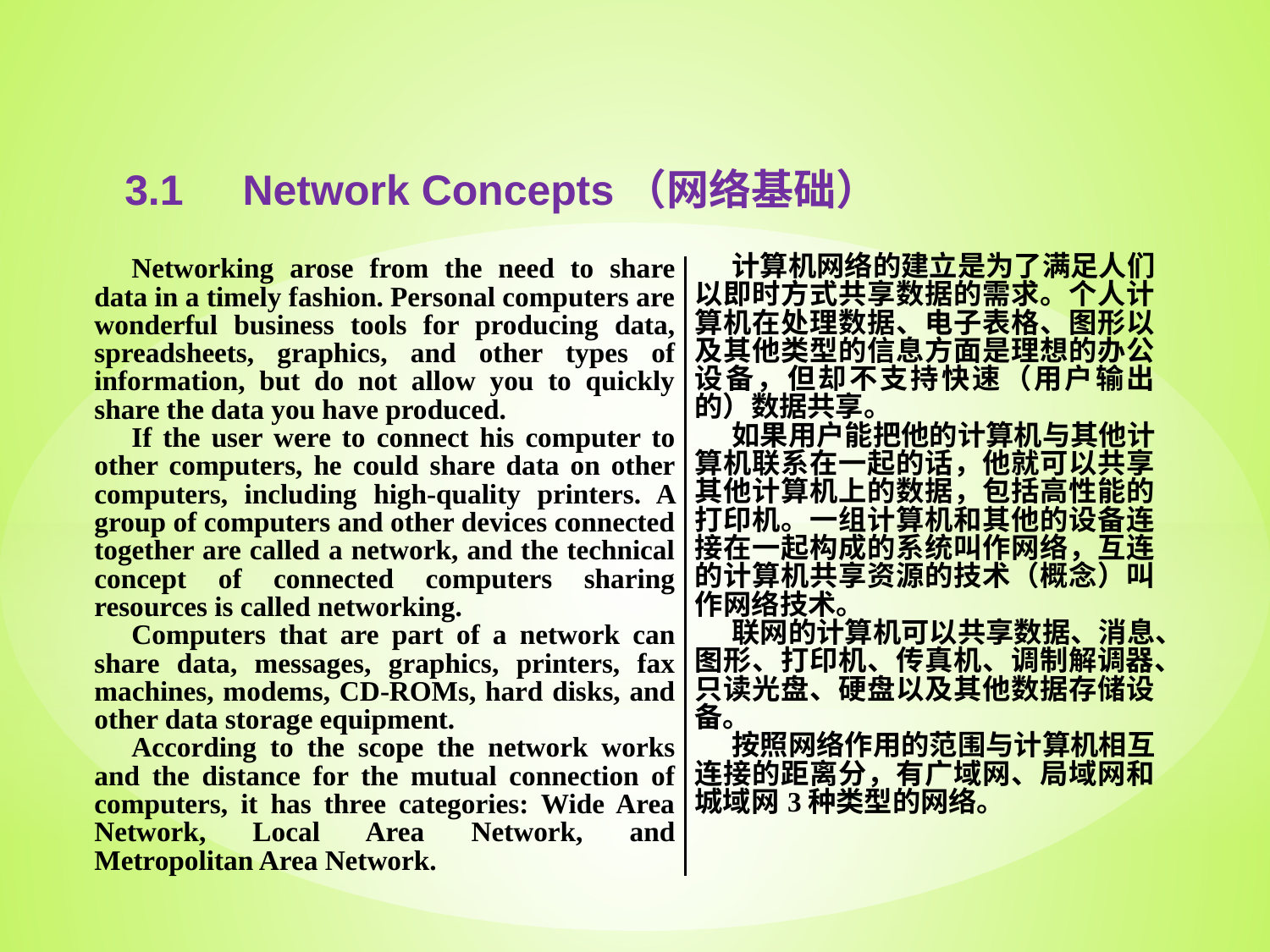

3.1     Network Concepts（网络基础）
| Networking arose from the need to share data in a timely fashion. Personal computers are wonderful business tools for producing data, spreadsheets, graphics, and other types of information, but do not allow you to quickly share the data you have produced. If the user were to connect his computer to other computers, he could share data on other computers, including high-quality printers. A group of computers and other devices connected together are called a network, and the technical concept of connected computers sharing resources is called networking. Computers that are part of a network can share data, messages, graphics, printers, fax machines, modems, CD-ROMs, hard disks, and other data storage equipment. According to the scope the network works and the distance for the mutual connection of computers, it has three categories: Wide Area Network, Local Area Network, and Metropolitan Area Network. | 计算机网络的建立是为了满足人们以即时方式共享数据的需求。个人计算机在处理数据、电子表格、图形以及其他类型的信息方面是理想的办公设备，但却不支持快速（用户输出的）数据共享。 如果用户能把他的计算机与其他计算机联系在一起的话，他就可以共享其他计算机上的数据，包括高性能的打印机。一组计算机和其他的设备连接在一起构成的系统叫作网络，互连的计算机共享资源的技术（概念）叫作网络技术。 联网的计算机可以共享数据、消息、图形、打印机、传真机、调制解调器、只读光盘、硬盘以及其他数据存储设备。 按照网络作用的范围与计算机相互连接的距离分，有广域网、局域网和城域网3种类型的网络。 |
| --- | --- |